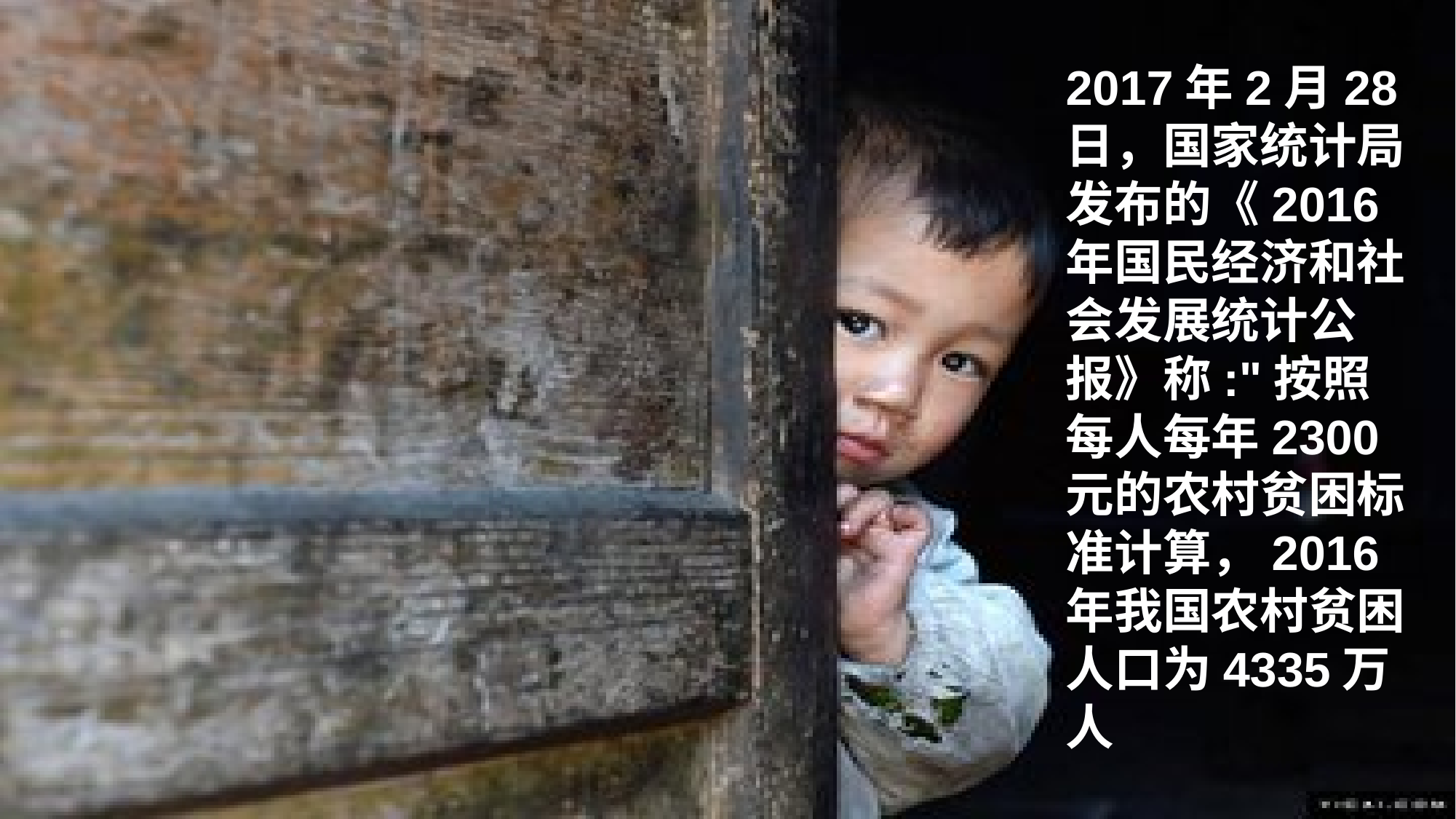

2017年2月28日，国家统计局发布的《2016年国民经济和社会发展统计公报》称:"按照每人每年2300元的农村贫困标准计算，2016年我国农村贫困人口为4335万人